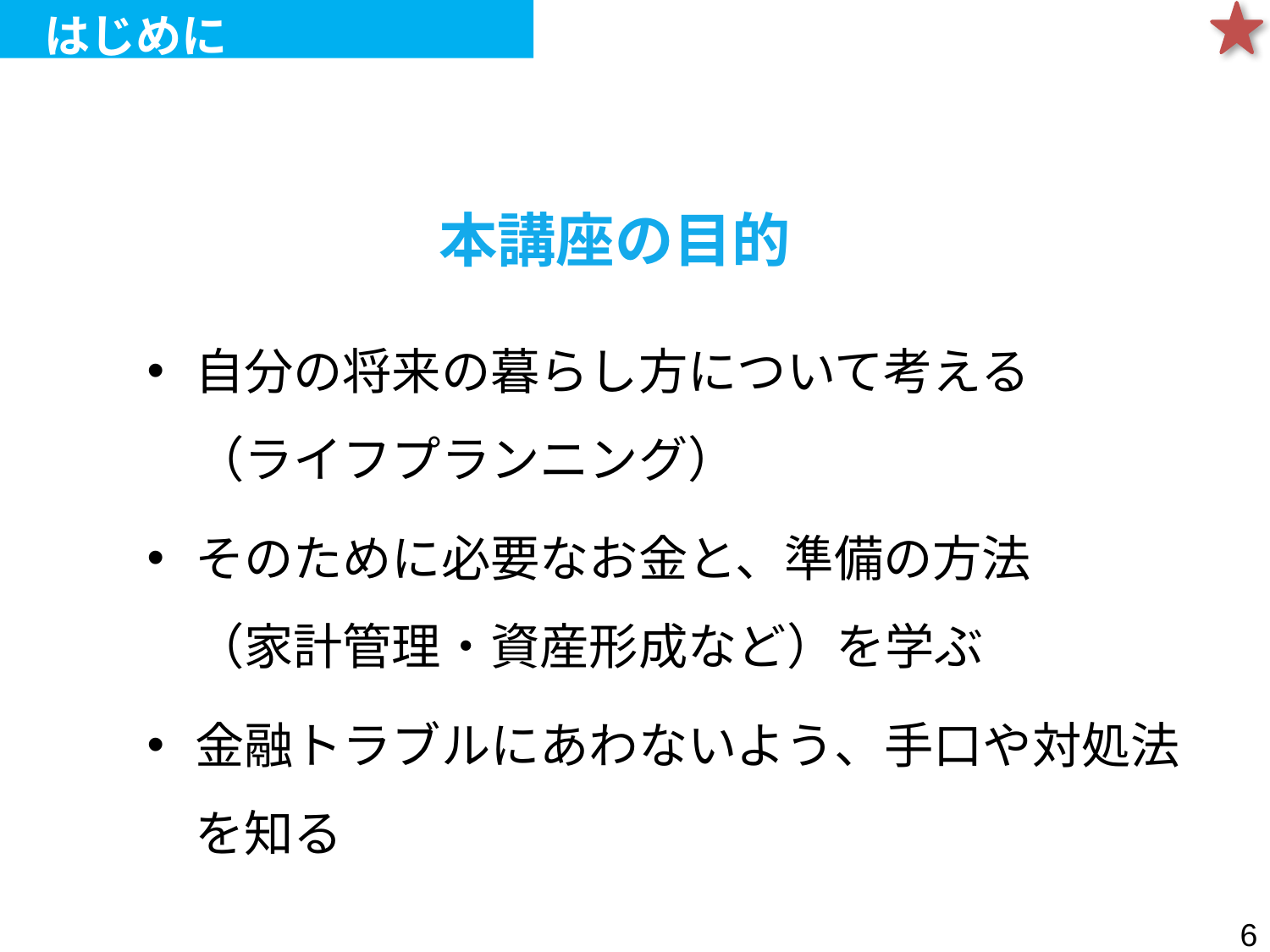

はじめに

# 本講座の目的

自分の将来の暮らし方について考える       （ライフプランニング）
そのために必要なお金と、準備の方法       （家計管理・資産形成など）を学ぶ
金融トラブルにあわないよう、手口や対処法を知る
6